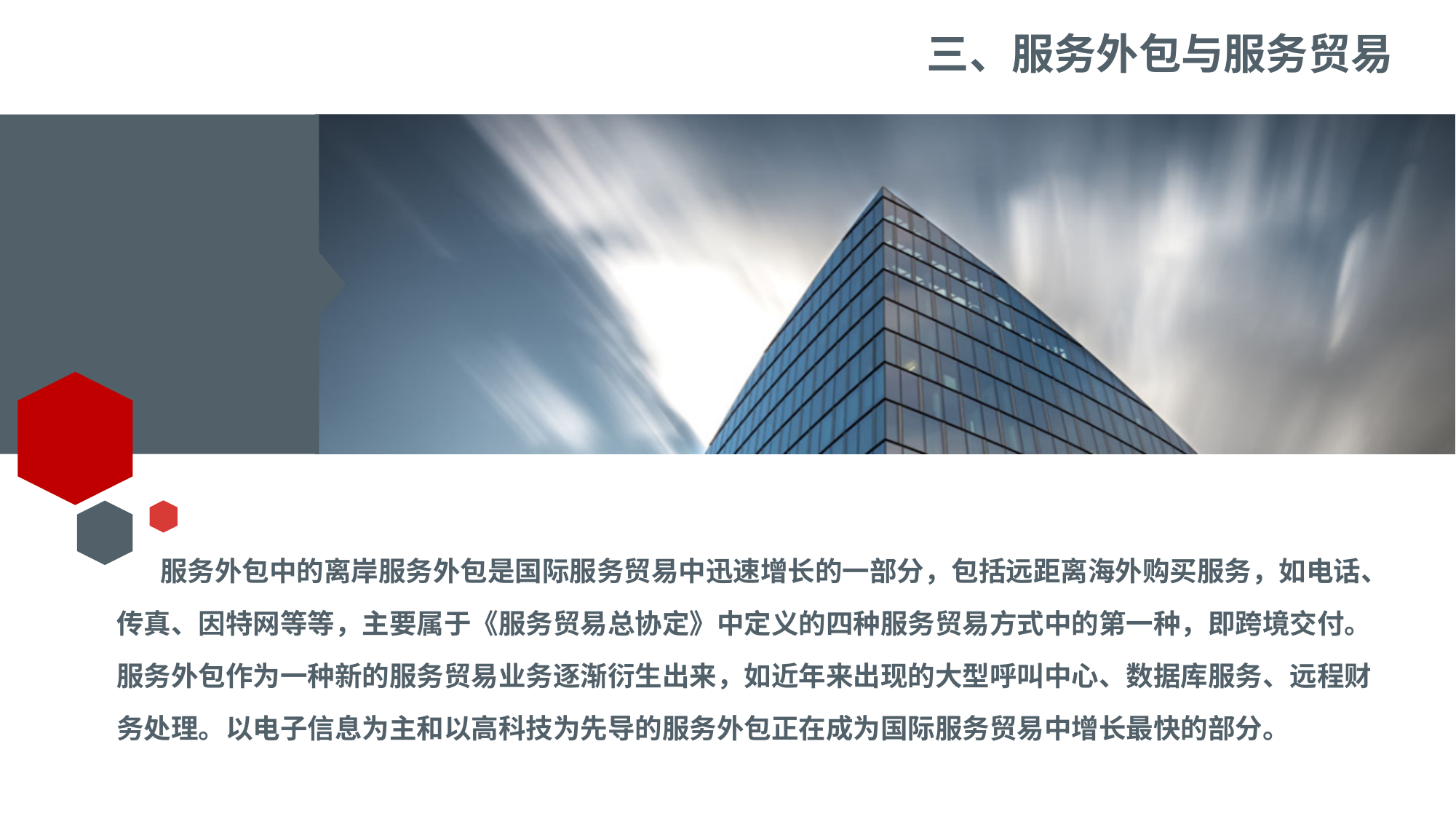

三、服务外包与服务贸易

      服务外包中的离岸服务外包是国际服务贸易中迅速增长的一部分，包括远距离海外购买服务，如电话、传真、因特网等等，主要属于《服务贸易总协定》中定义的四种服务贸易方式中的第一种，即跨境交付。服务外包作为一种新的服务贸易业务逐渐衍生出来，如近年来出现的大型呼叫中心、数据库服务、远程财务处理。以电子信息为主和以高科技为先导的服务外包正在成为国际服务贸易中增长最快的部分。